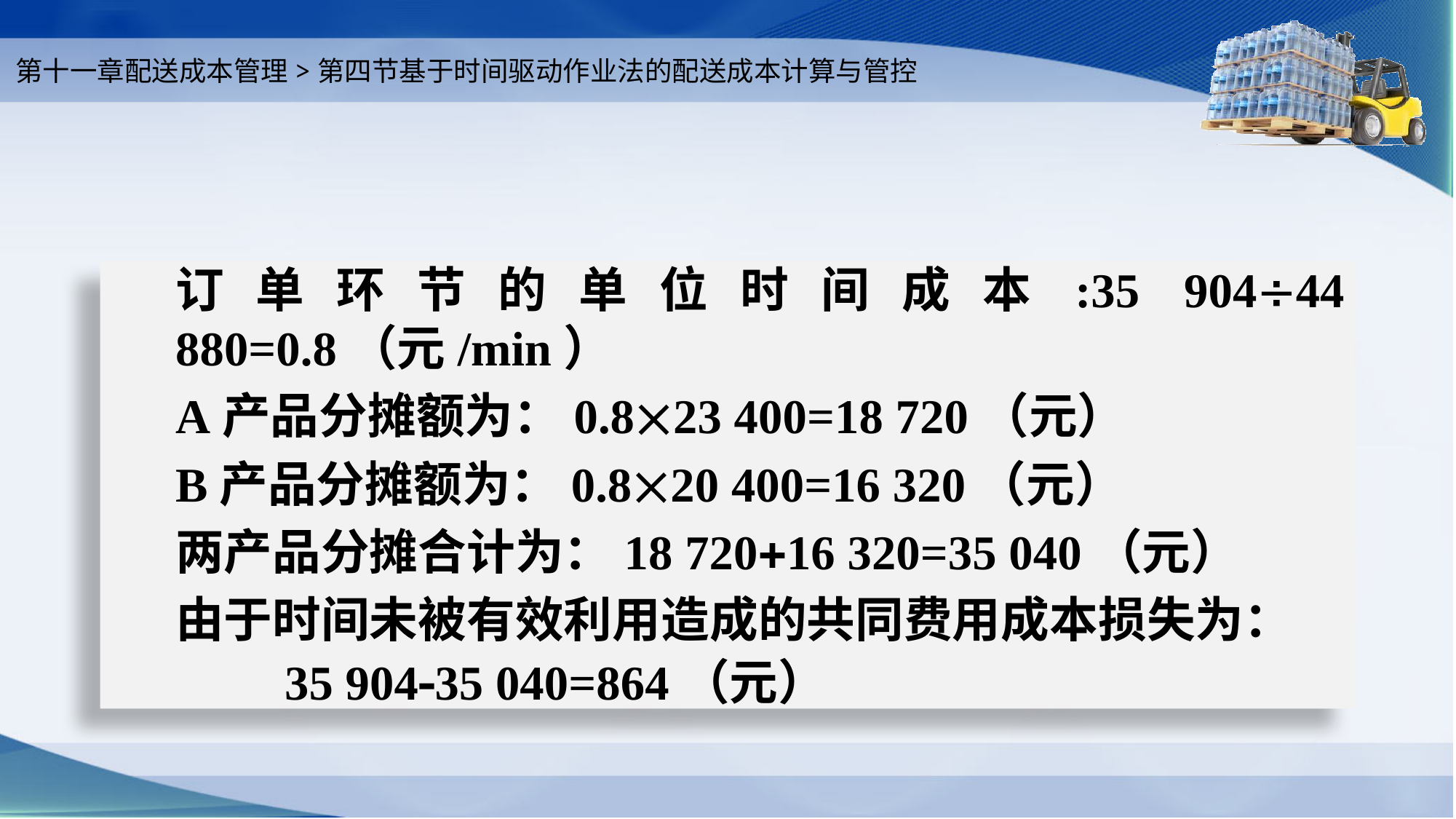

第十一章配送成本管理>第四节基于时间驱动作业法的配送成本计算与管控
#
订单环节的单位时间成本:35 904÷44 880=0.8（元/min）
A产品分摊额为：0.8×23 400=18 720（元）
B产品分摊额为：0.8×20 400=16 320（元）
两产品分摊合计为：18 720+16 320=35 040（元）
由于时间未被有效利用造成的共同费用成本损失为：
	35 904−35 040=864（元）